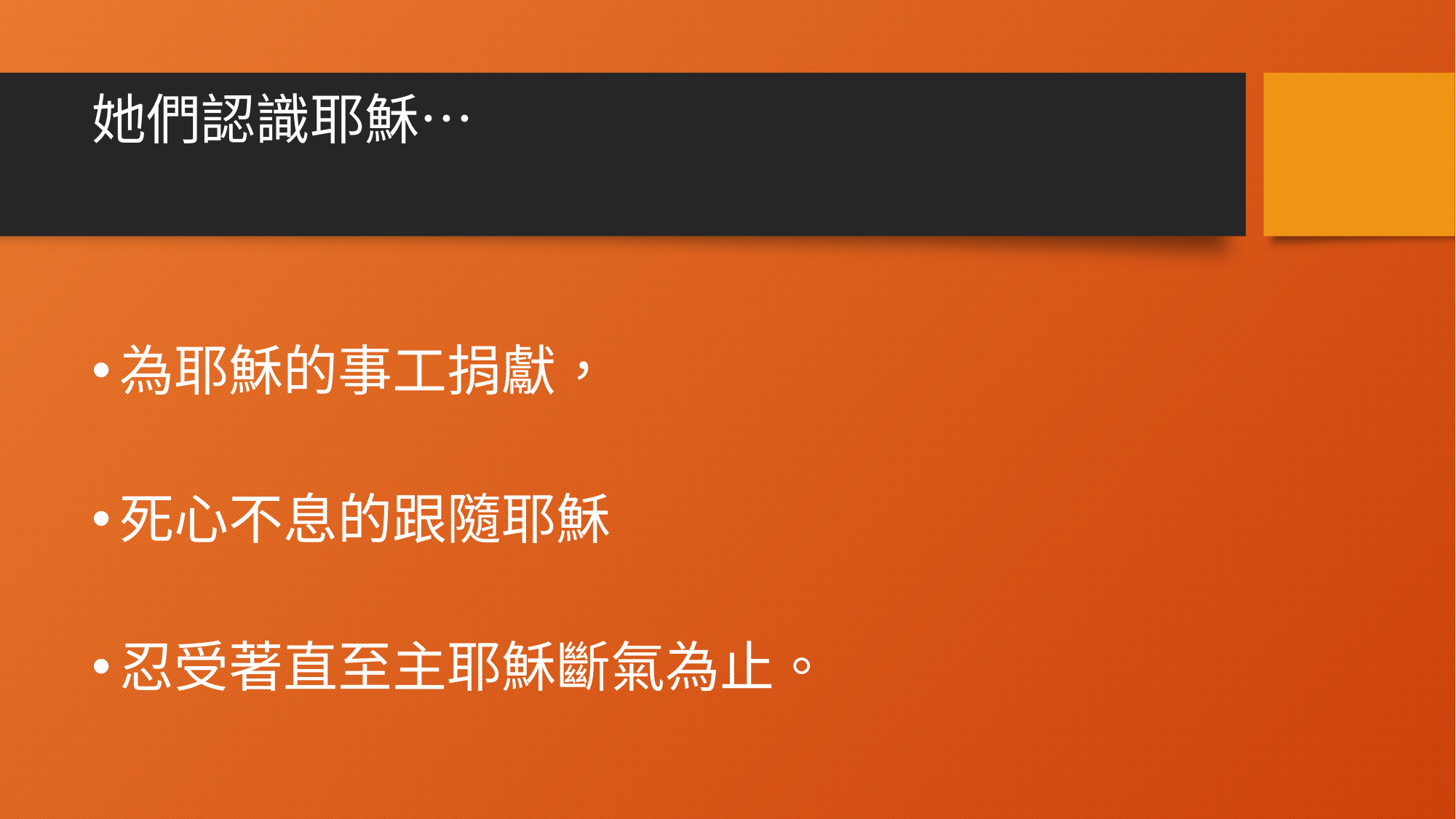

# 她們認識耶穌…

為耶穌的事工捐獻，

死心不息的跟隨耶穌

忍受著直至主耶穌斷氣為止。